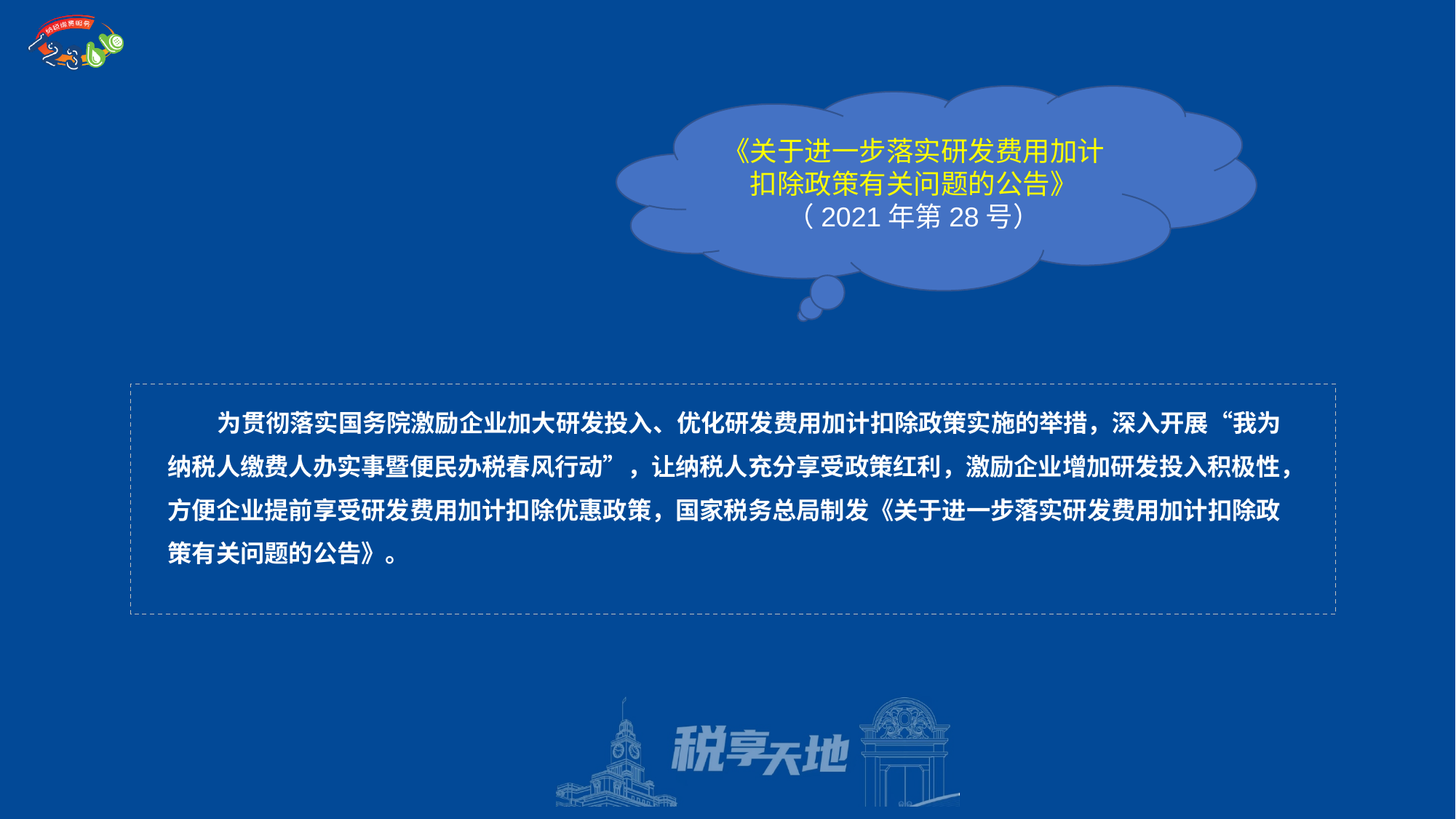

《关于进一步落实研发费用加计扣除政策有关问题的公告》
（2021年第28号）

        为贯彻落实国务院激励企业加大研发投入、优化研发费用加计扣除政策实施的举措，深入开展“我为纳税人缴费人办实事暨便民办税春风行动”，让纳税人充分享受政策红利，激励企业增加研发投入积极性，方便企业提前享受研发费用加计扣除优惠政策，国家税务总局制发《关于进一步落实研发费用加计扣除政策有关问题的公告》。